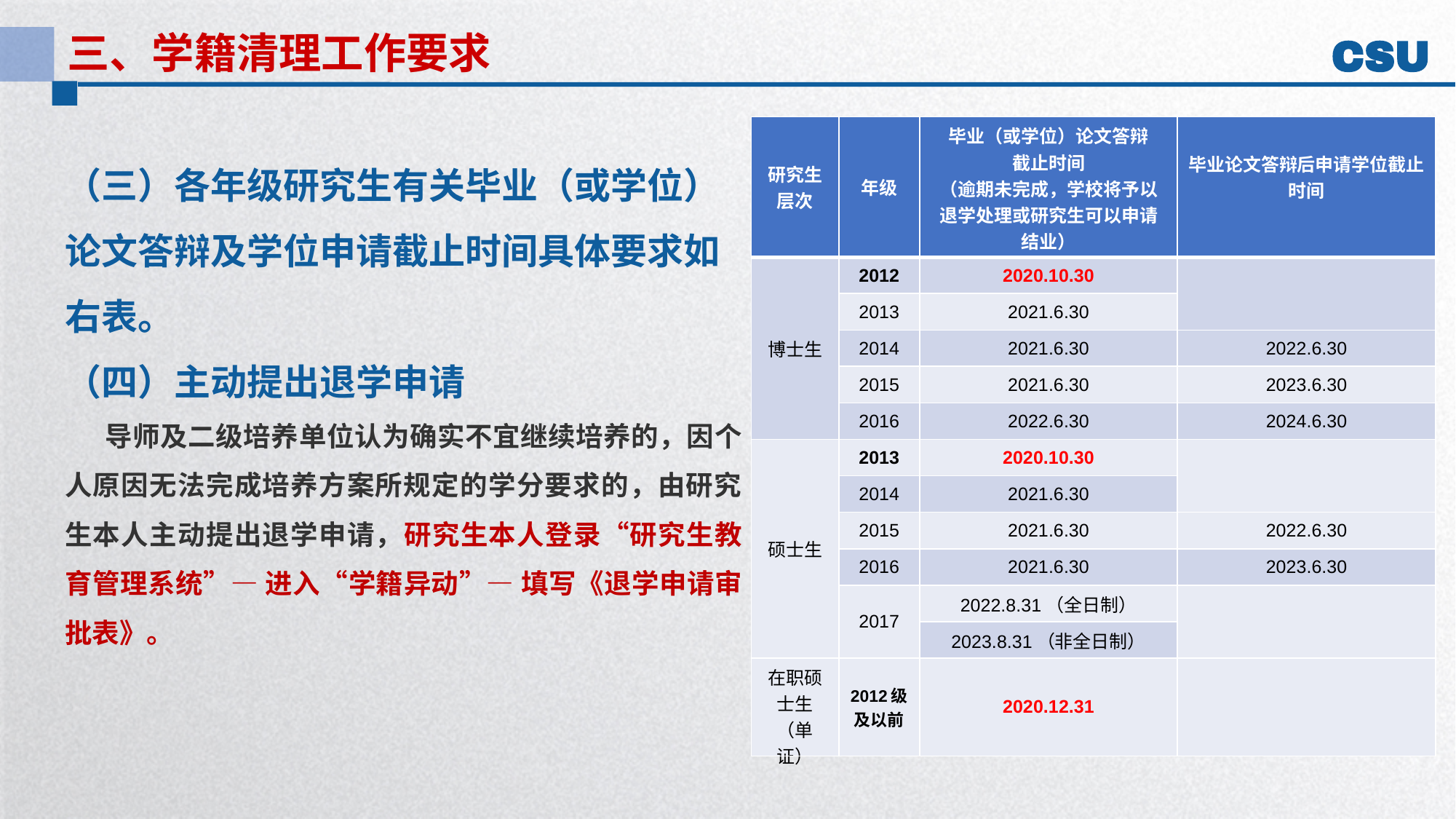

三、学籍清理工作要求
CSU

| 研究生层次 | 年级 | 毕业（或学位）论文答辩 截止时间 （逾期未完成，学校将予以退学处理或研究生可以申请结业） | 毕业论文答辩后申请学位截止时间 |
| --- | --- | --- | --- |
| 博士生 | 2012 | 2020.10.30 |  |
|  | 2013 | 2021.6.30 |  |
|  | 2014 | 2021.6.30 | 2022.6.30 |
|  | 2015 | 2021.6.30 | 2023.6.30 |
|  | 2016 | 2022.6.30 | 2024.6.30 |
| 硕士生 | 2013 | 2020.10.30 |  |
|  | 2014 | 2021.6.30 |  |
|  | 2015 | 2021.6.30 | 2022.6.30 |
|  | 2016 | 2021.6.30 | 2023.6.30 |
|  | 2017 | 2022.8.31（全日制） |  |
|  |  | 2023.8.31（非全日制） |  |
| 在职硕士生（单证） | 2012级及以前 | 2020.12.31 |  |
（三）各年级研究生有关毕业（或学位）论文答辩及学位申请截止时间具体要求如右表。
（四）主动提出退学申请
导师及二级培养单位认为确实不宜继续培养的，因个人原因无法完成培养方案所规定的学分要求的，由研究生本人主动提出退学申请，研究生本人登录“研究生教育管理系统”— 进入“学籍异动”— 填写《退学申请审批表》。